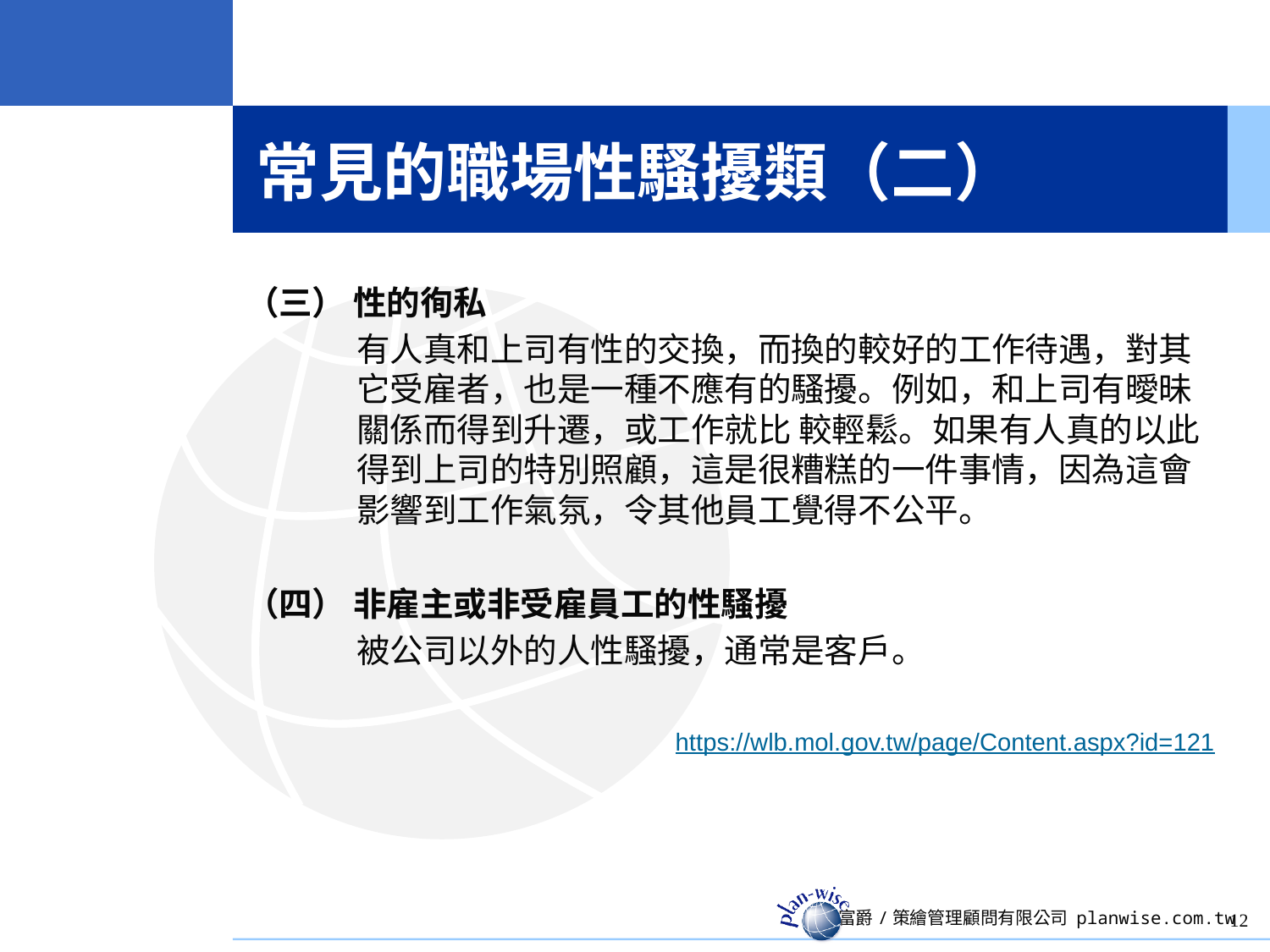

# 常見的職場性騷擾類（二）
（三） 性的徇私
有人真和上司有性的交換，而換的較好的工作待遇，對其它受雇者，也是一種不應有的騷擾。例如，和上司有曖昧關係而得到升遷，或工作就比 較輕鬆。如果有人真的以此得到上司的特別照顧，這是很糟糕的一件事情，因為這會影響到工作氣氛，令其他員工覺得不公平。

（四） 非雇主或非受雇員工的性騷擾
被公司以外的人性騷擾，通常是客戶。

https://wlb.mol.gov.tw/page/Content.aspx?id=121

12